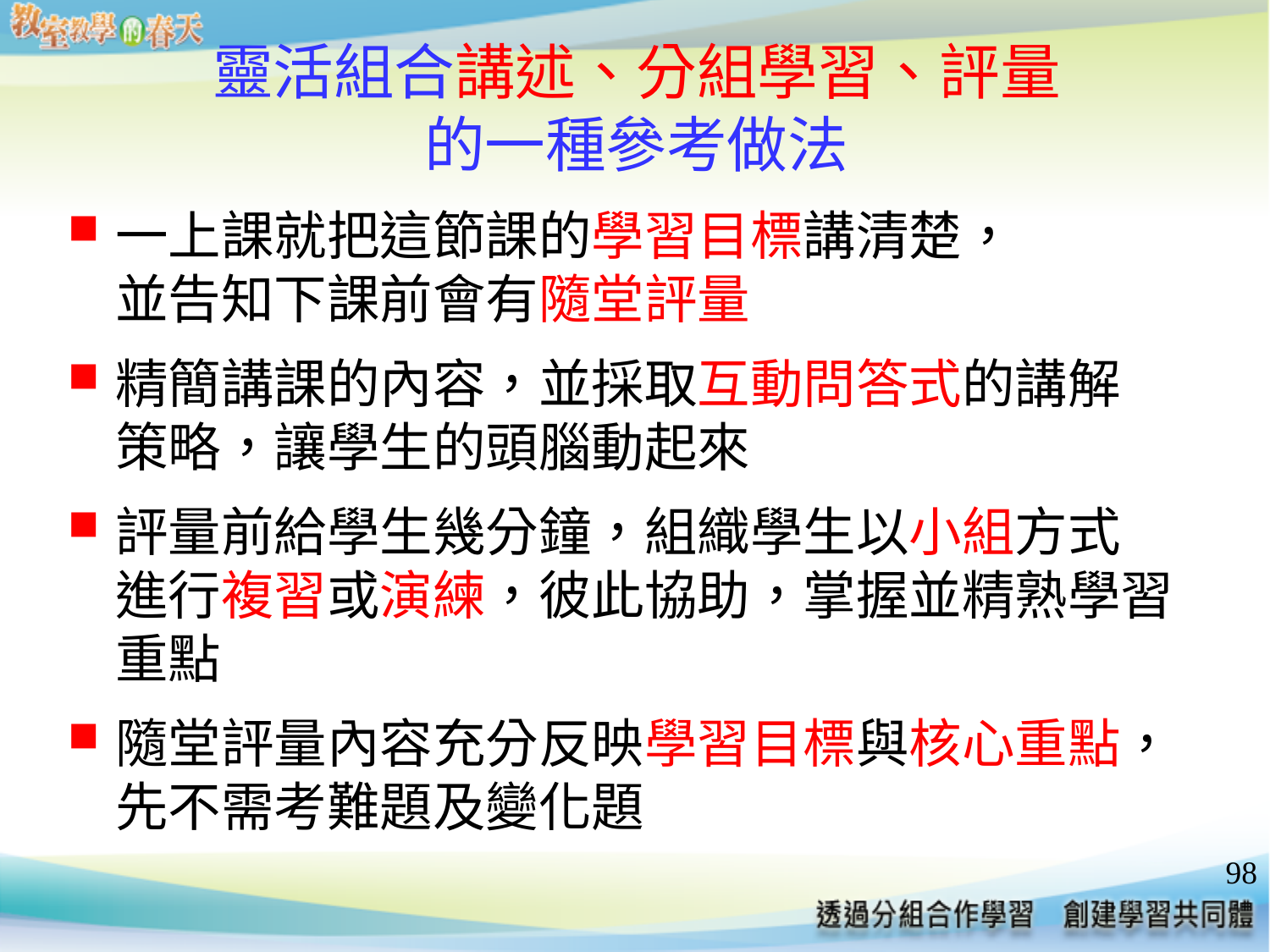

# 靈活組合講述、分組學習、評量 的一種參考做法
一上課就把這節課的學習目標講清楚，
並告知下課前會有隨堂評量
精簡講課的內容，並採取互動問答式的講解
策略，讓學生的頭腦動起來
評量前給學生幾分鐘，組織學生以小組方式
進行複習或演練，彼此協助，掌握並精熟學習重點
隨堂評量內容充分反映學習目標與核心重點，先不需考難題及變化題

98